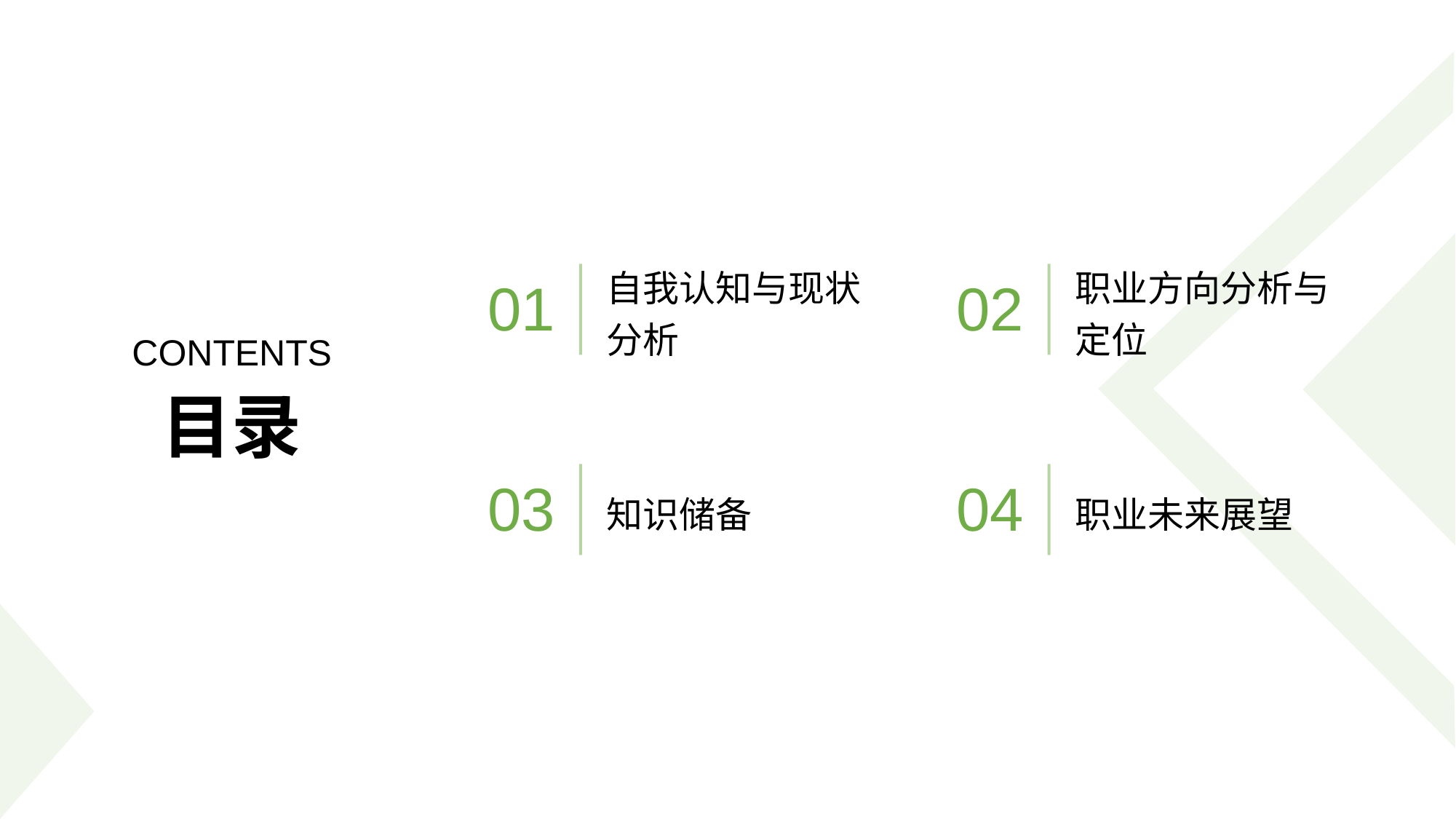

自我认知与现状分析
职业方向分析与定位

01
02
CONTENTS
目录
知识储备
职业未来展望

03
04